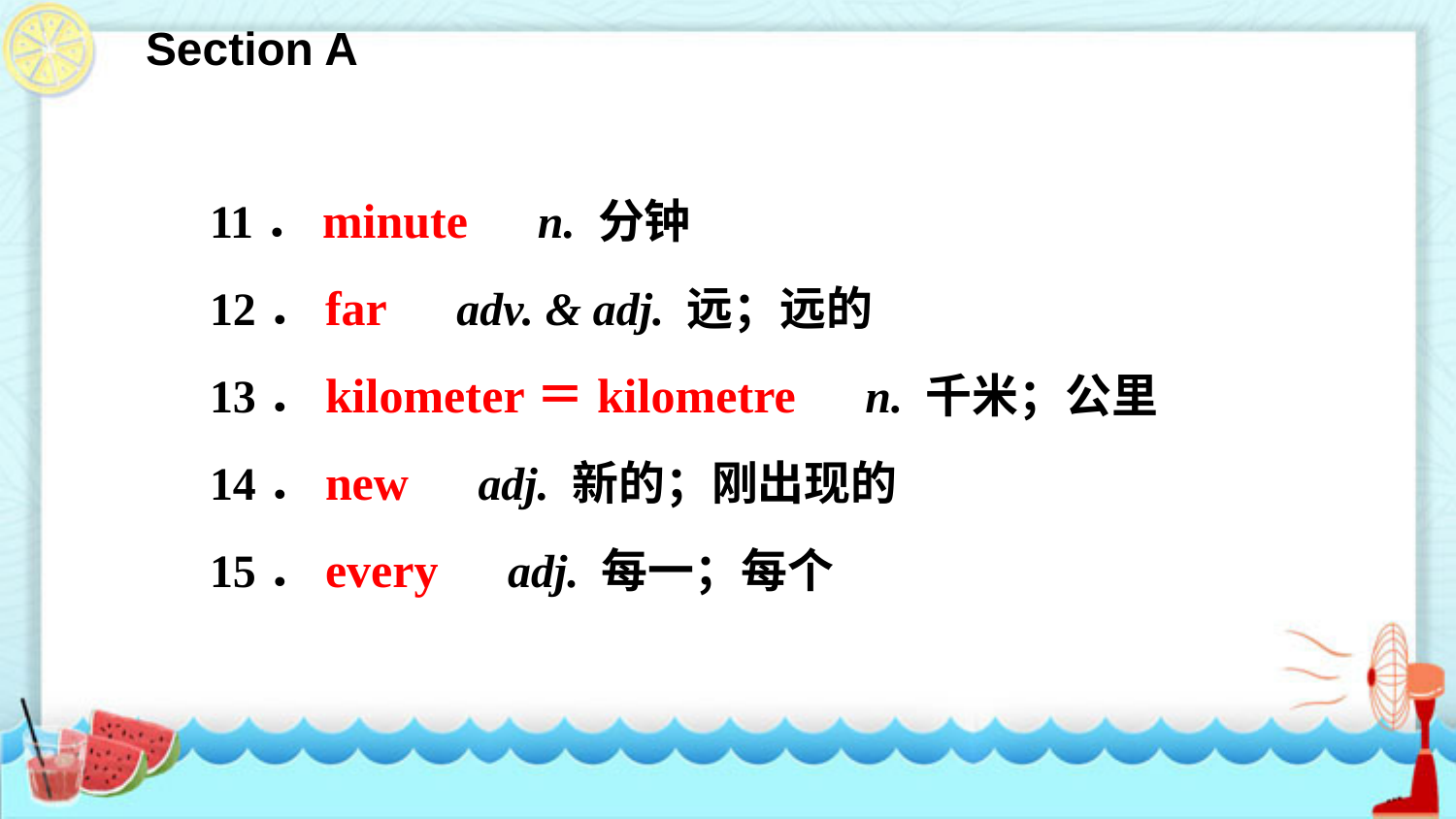

Section A
11．minute　n. 分钟
12．far　adv. & adj. 远；远的
13．kilometer＝kilometre　n. 千米；公里
14．new　adj. 新的；刚出现的
15．every　adj. 每一；每个